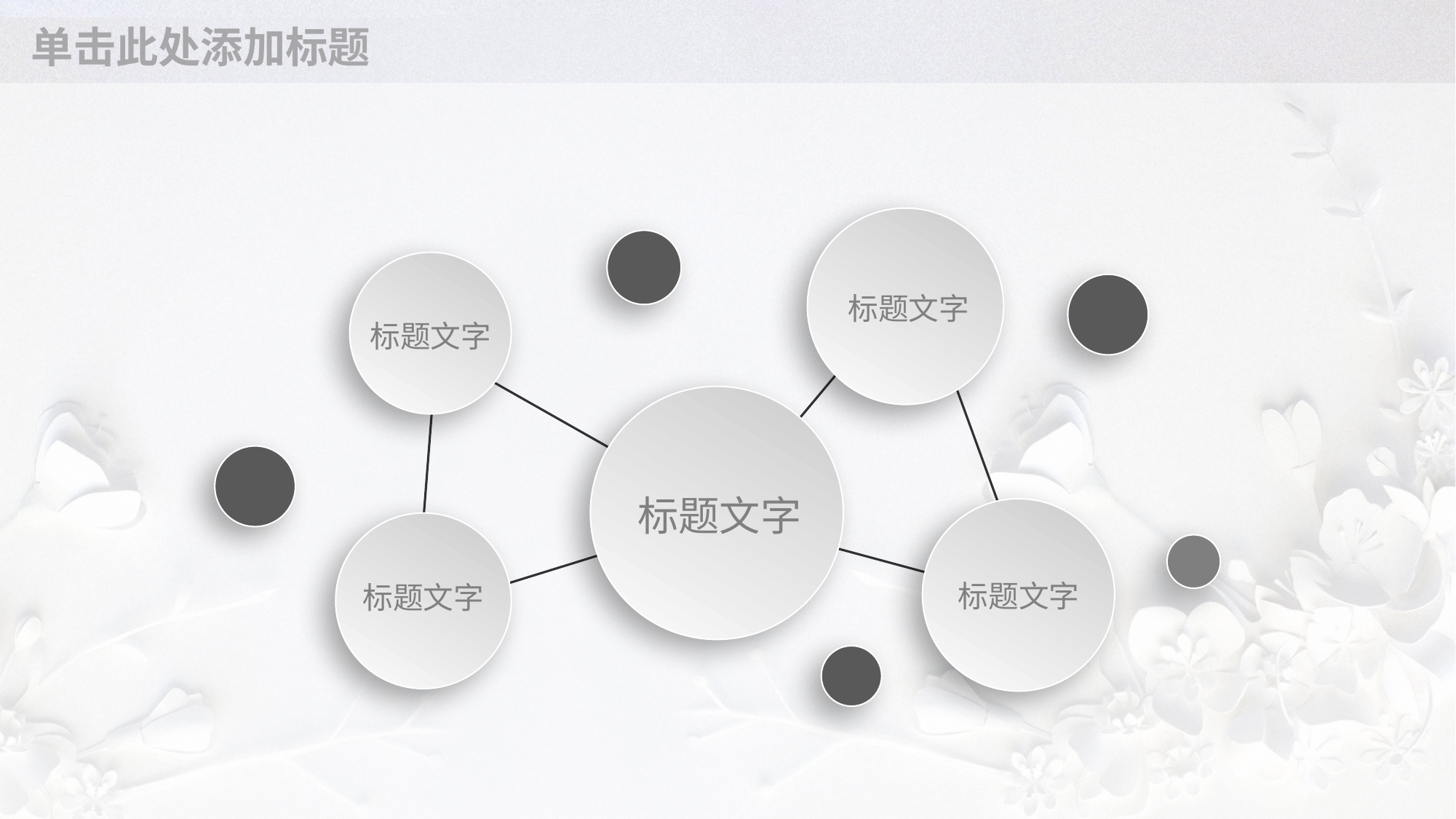

# 单击此处添加标题

标题文字
标题文字

标题文字

标题文字
标题文字